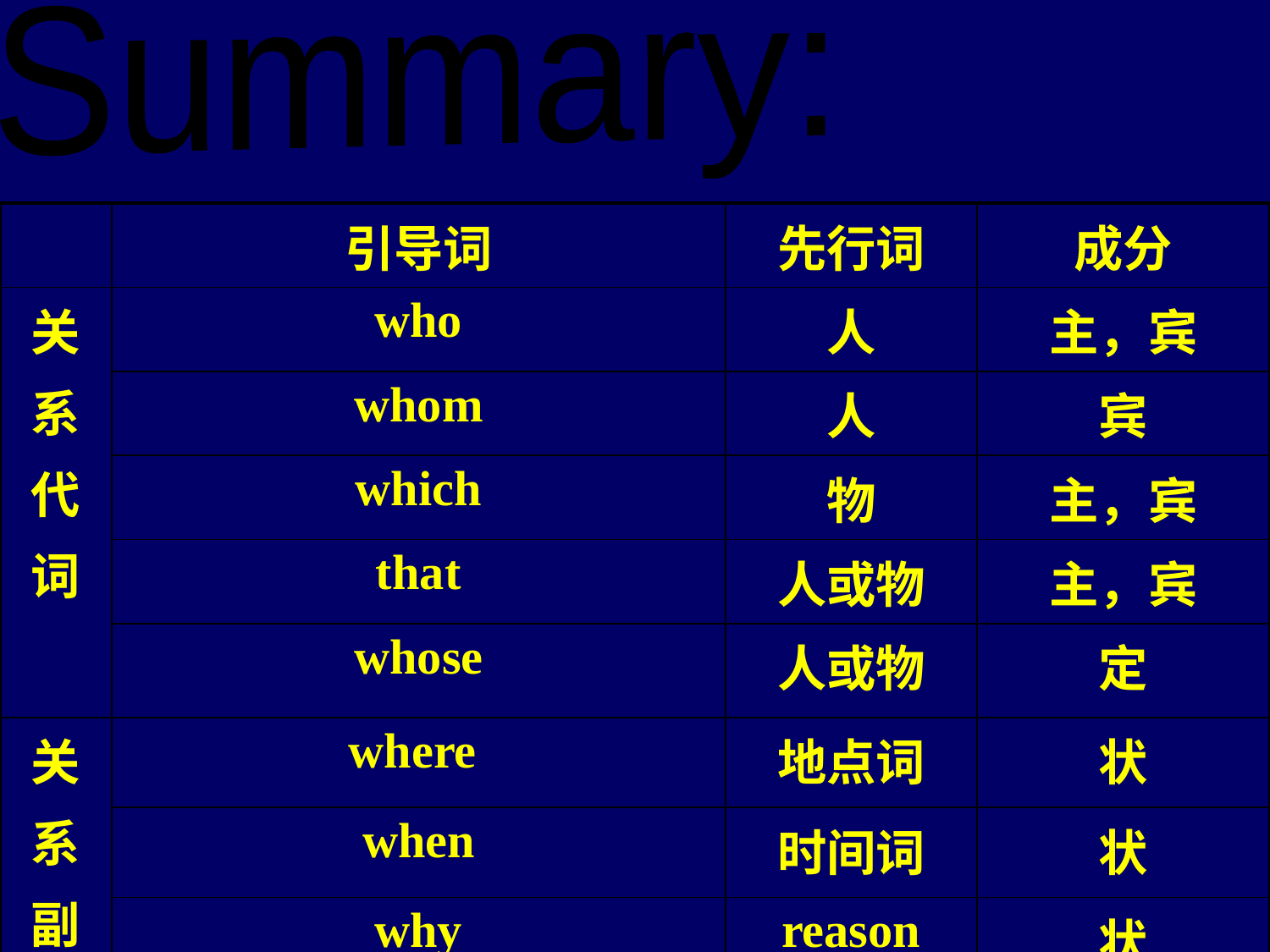

Summary:
|  | 引导词 | 先行词 | 成分 |
| --- | --- | --- | --- |
| 关 系 代 词 | who | 人 | 主，宾 |
|  | whom | 人 | 宾 |
|  | which | 物 | 主，宾 |
|  | that | 人或物 | 主，宾 |
|  | whose | 人或物 | 定 |
| 关 系 副 词 | where | 地点词 | 状 |
|  | when | 时间词 | 状 |
|  | why | reason | 状 |